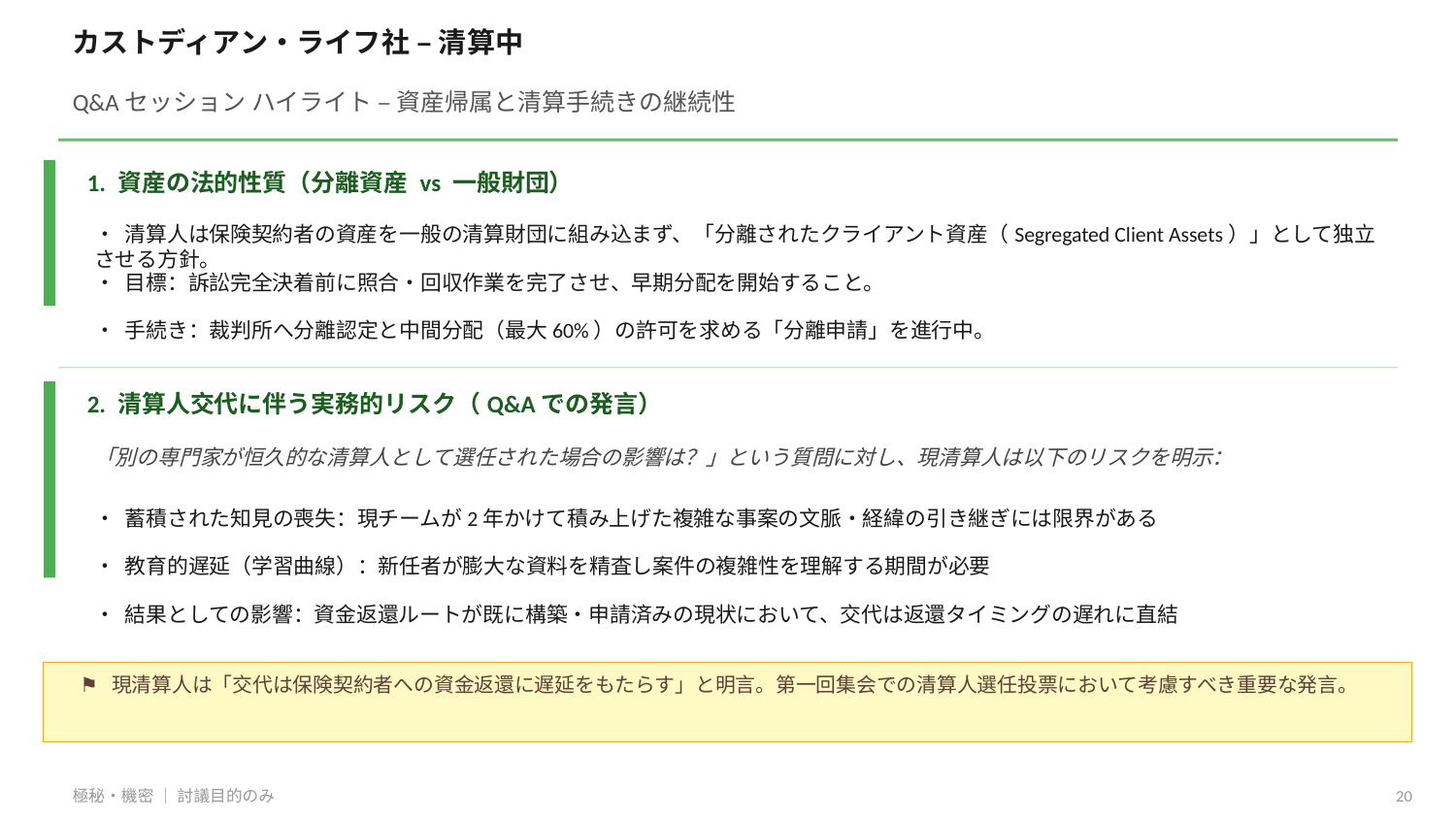

カストディアン・ライフ社 – 清算中
Q&Aセッション ハイライト – 資産帰属と清算手続きの継続性

1. 資産の法的性質（分離資産 vs 一般財団）
• 清算人は保険契約者の資産を一般の清算財団に組み込まず、「分離されたクライアント資産（Segregated Client Assets）」として独立させる方針。
• 目標：訴訟完全決着前に照合・回収作業を完了させ、早期分配を開始すること。
• 手続き：裁判所へ分離認定と中間分配（最大60%）の許可を求める「分離申請」を進行中。

2. 清算人交代に伴う実務的リスク（Q&Aでの発言）
「別の専門家が恒久的な清算人として選任された場合の影響は？」という質問に対し、現清算人は以下のリスクを明示：
• 蓄積された知見の喪失：現チームが2年かけて積み上げた複雑な事案の文脈・経緯の引き継ぎには限界がある
• 教育的遅延（学習曲線）：新任者が膨大な資料を精査し案件の複雑性を理解する期間が必要
• 結果としての影響：資金返還ルートが既に構築・申請済みの現状において、交代は返還タイミングの遅れに直結

⚑  現清算人は「交代は保険契約者への資金返還に遅延をもたらす」と明言。第一回集会での清算人選任投票において考慮すべき重要な発言。
極秘・機密 ｜ 討議目的のみ
20